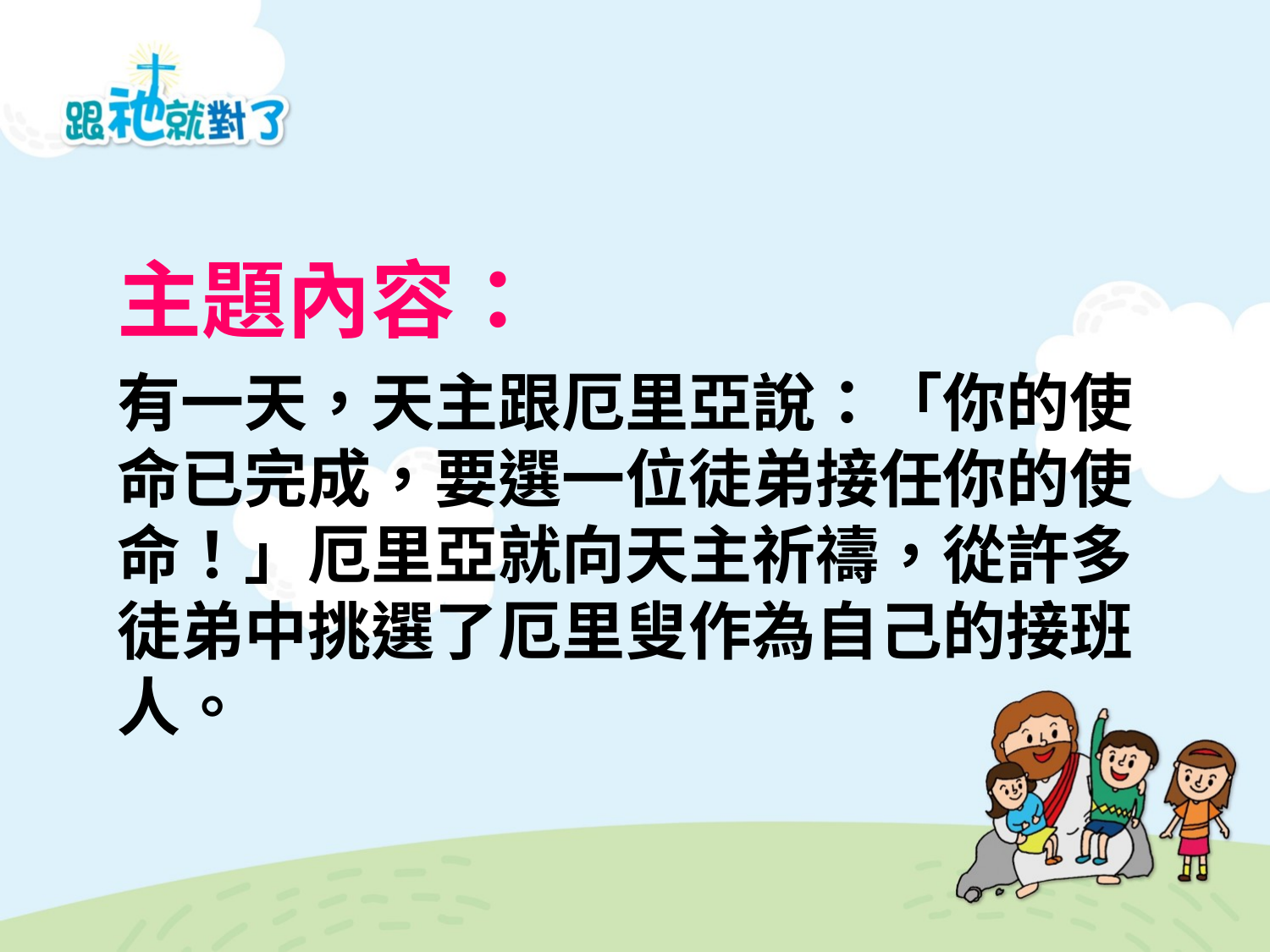

主題內容：
有一天，天主跟厄里亞說：「你的使命已完成，要選一位徒弟接任你的使命！」厄里亞就向天主祈禱，從許多徒弟中挑選了厄里叟作為自己的接班人。